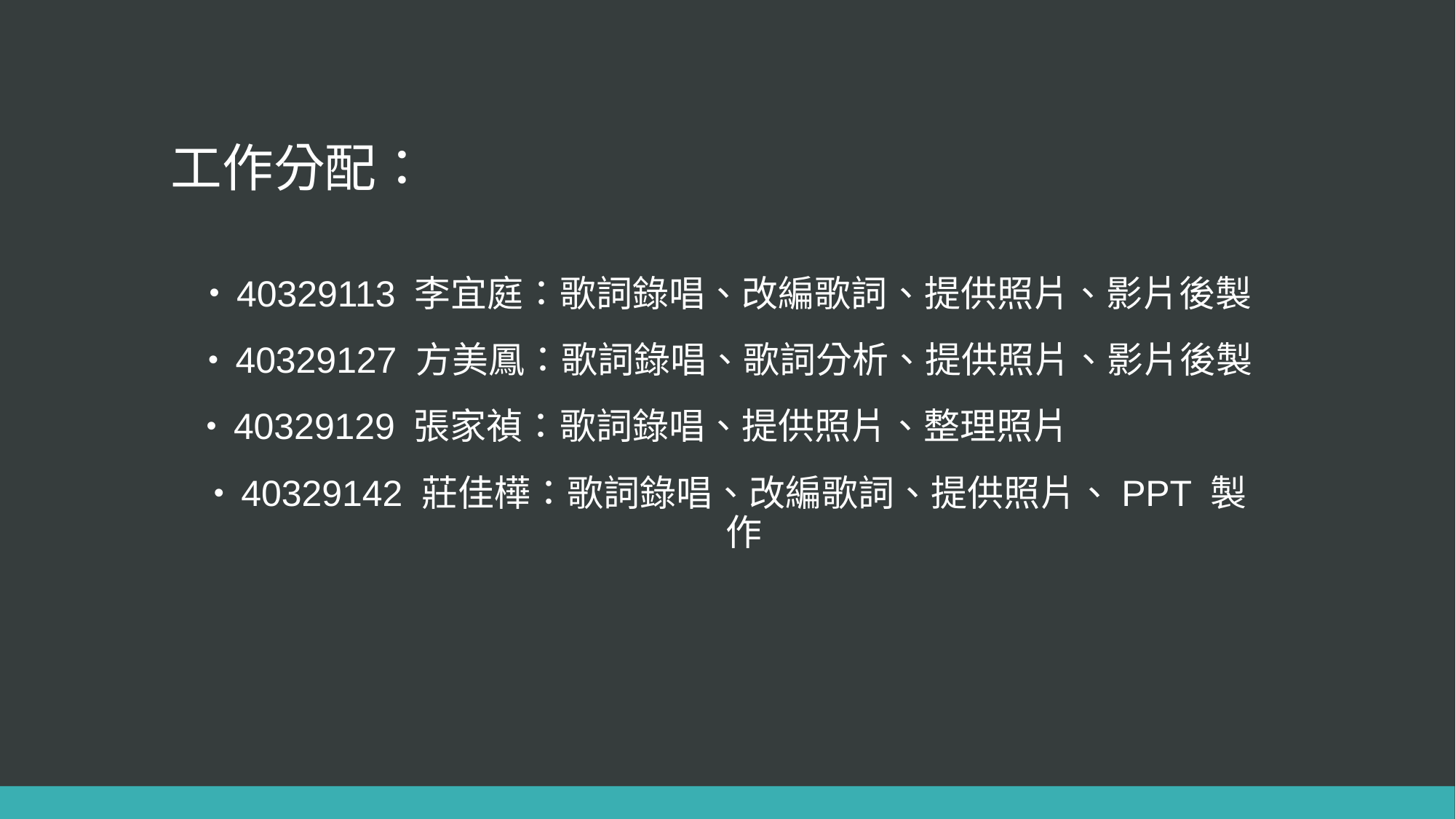

# 工作分配：
40329113 李宜庭：歌詞錄唱、改編歌詞、提供照片、影片後製
40329127 方美鳳：歌詞錄唱、歌詞分析、提供照片、影片後製
40329129 張家禎：歌詞錄唱、提供照片、整理照片
40329142 莊佳樺：歌詞錄唱、改編歌詞、提供照片、PPT 製作